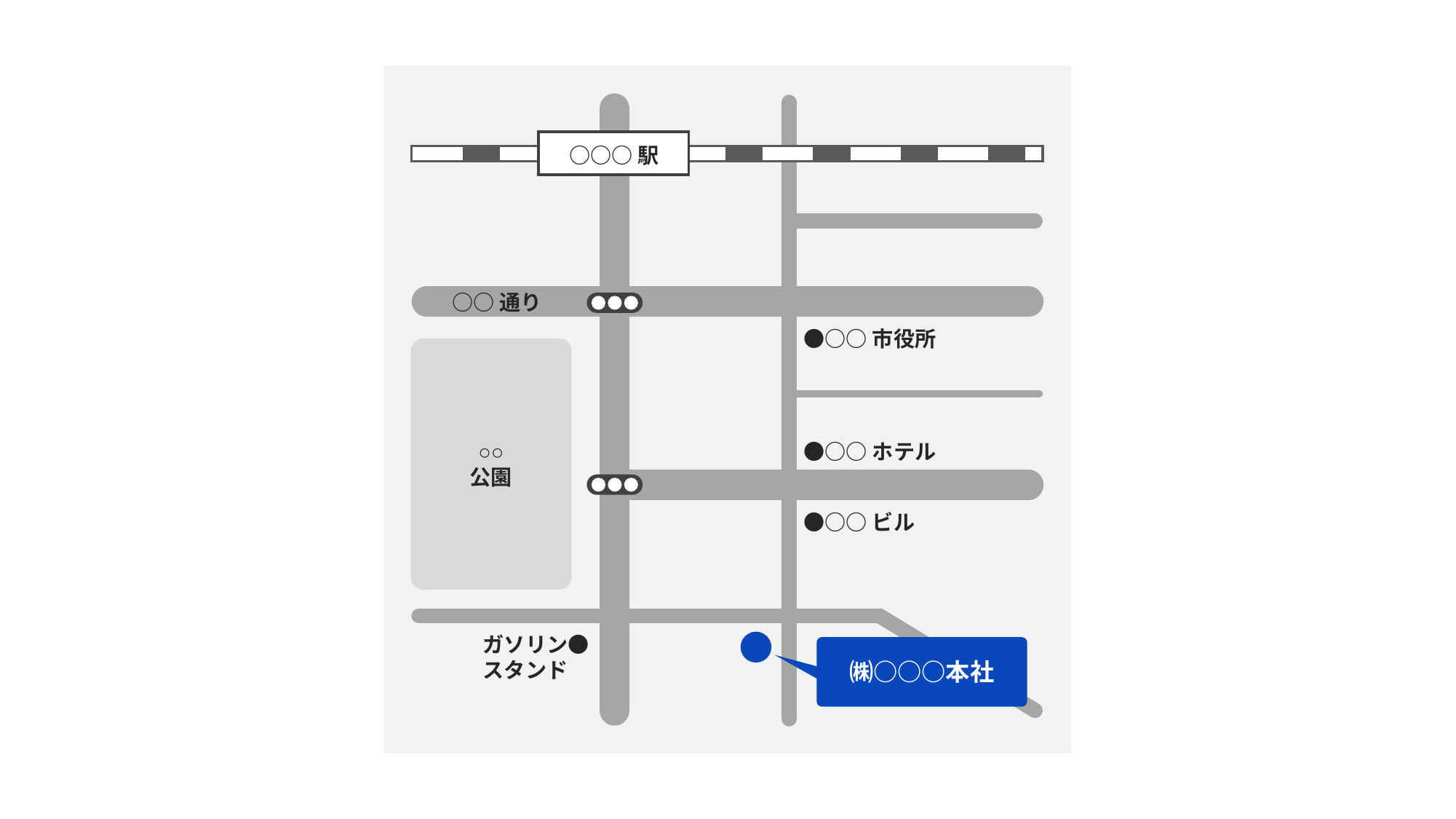

○○○駅
○○通り

●○○市役所

○○
公園
●○○ホテル

●○○ビル
ガソリン●
スタンド

㈱○○○本社